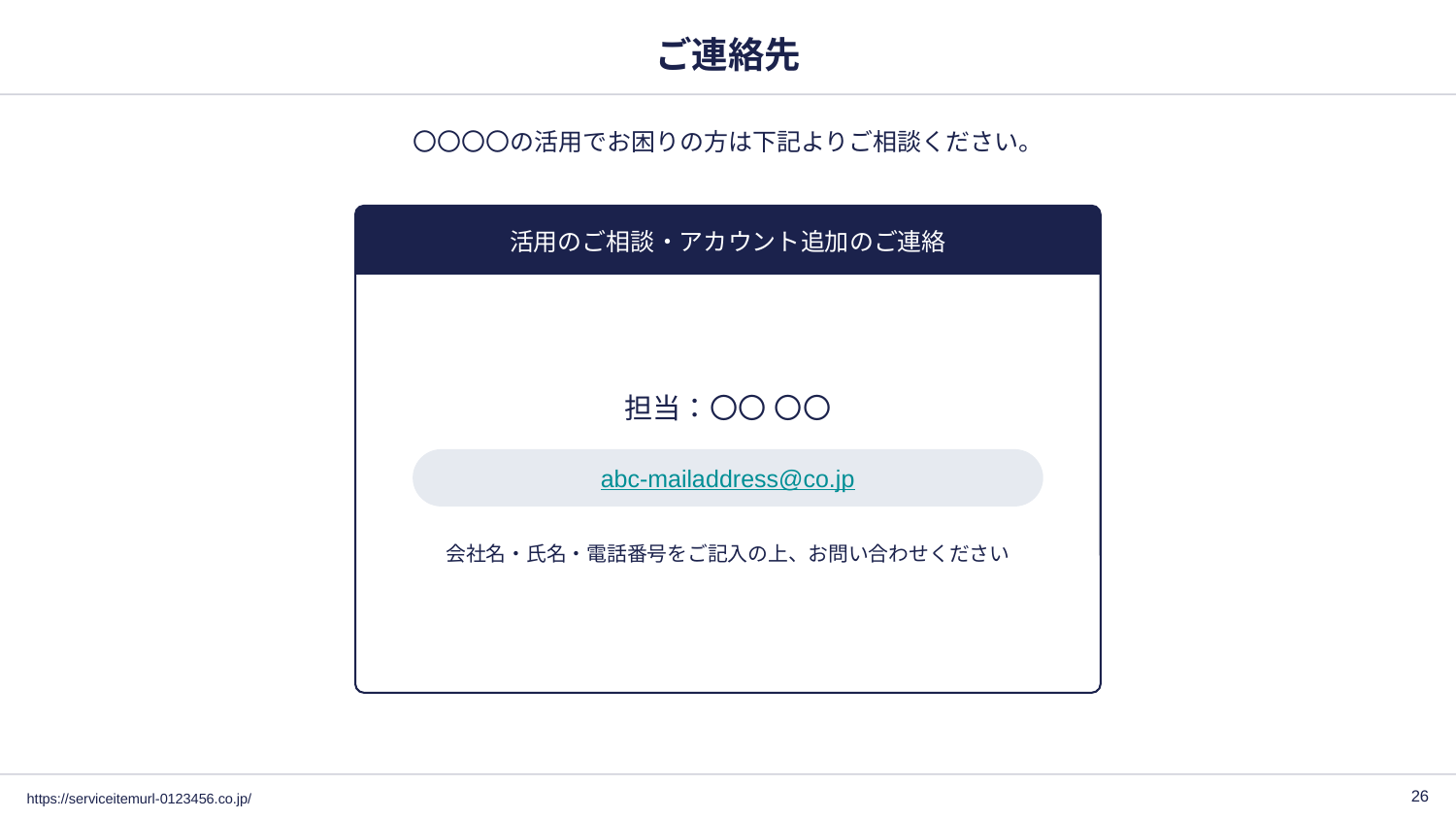

# ご連絡先
〇〇〇〇の活用でお困りの方は下記よりご相談ください。
担当：〇〇 〇〇

会社名・氏名・電話番号をご記入の上、お問い合わせください
活用のご相談・アカウント追加のご連絡
abc-mailaddress@co.jp
26
https://serviceitemurl-0123456.co.jp/